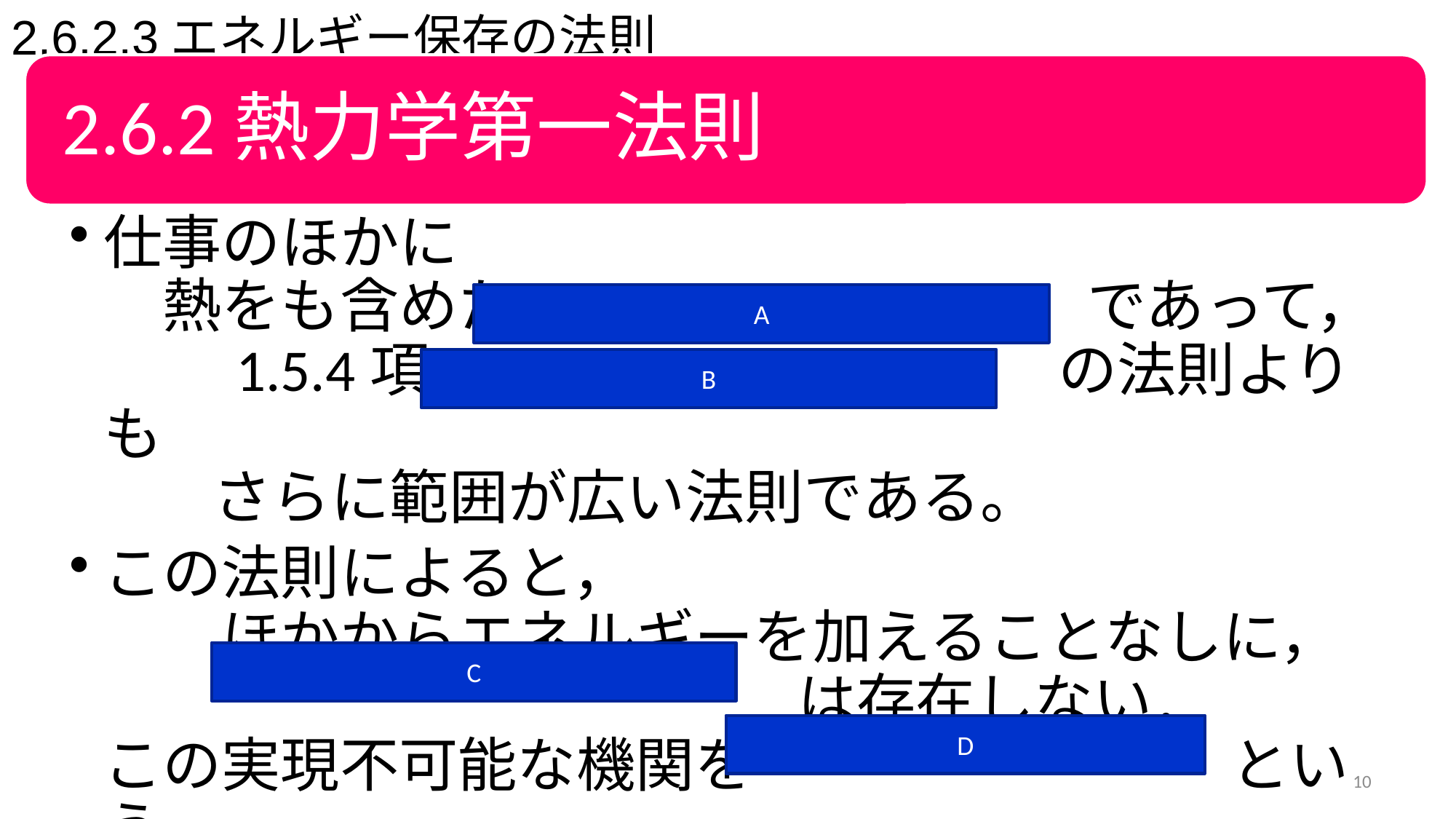

# 2.6.2.3エネルギー保存の法則
2.6.2熱力学第一法則
仕事のほかに
　熱をも含めた                                           であって，
　　1.5.4項の                                           の法則よりも
	さらに範囲が広い法則である。
この法則によると，
　　ほかからエネルギーを加えることなしに，
　　　                                       は存在しない．
この実現不可能な機関を                                    という．
A
B
C
D
10